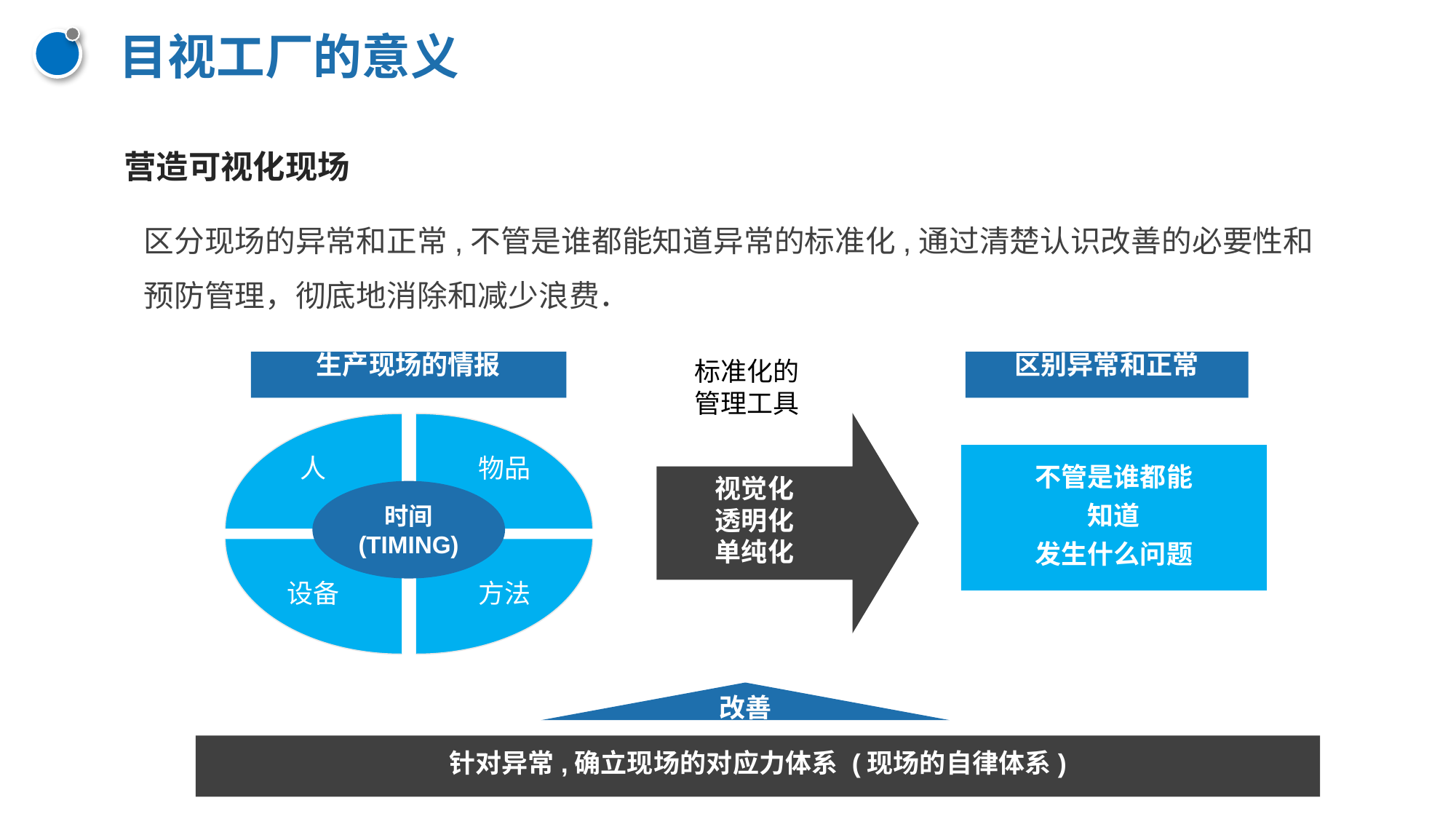

目视工厂的意义
营造可视化现场
区分现场的异常和正常,不管是谁都能知道异常的标准化,通过清楚认识改善的必要性和预防管理，彻底地消除和减少浪费．
标准化的
管理工具
生产现场的情报
区别异常和正常

人
物品
不管是谁都能
知道
发生什么问题
设备
方法
改善
针对异常,确立现场的对应力体系 (现场的自律体系)
视觉化
透明化
单纯化
时间
(TIMING)